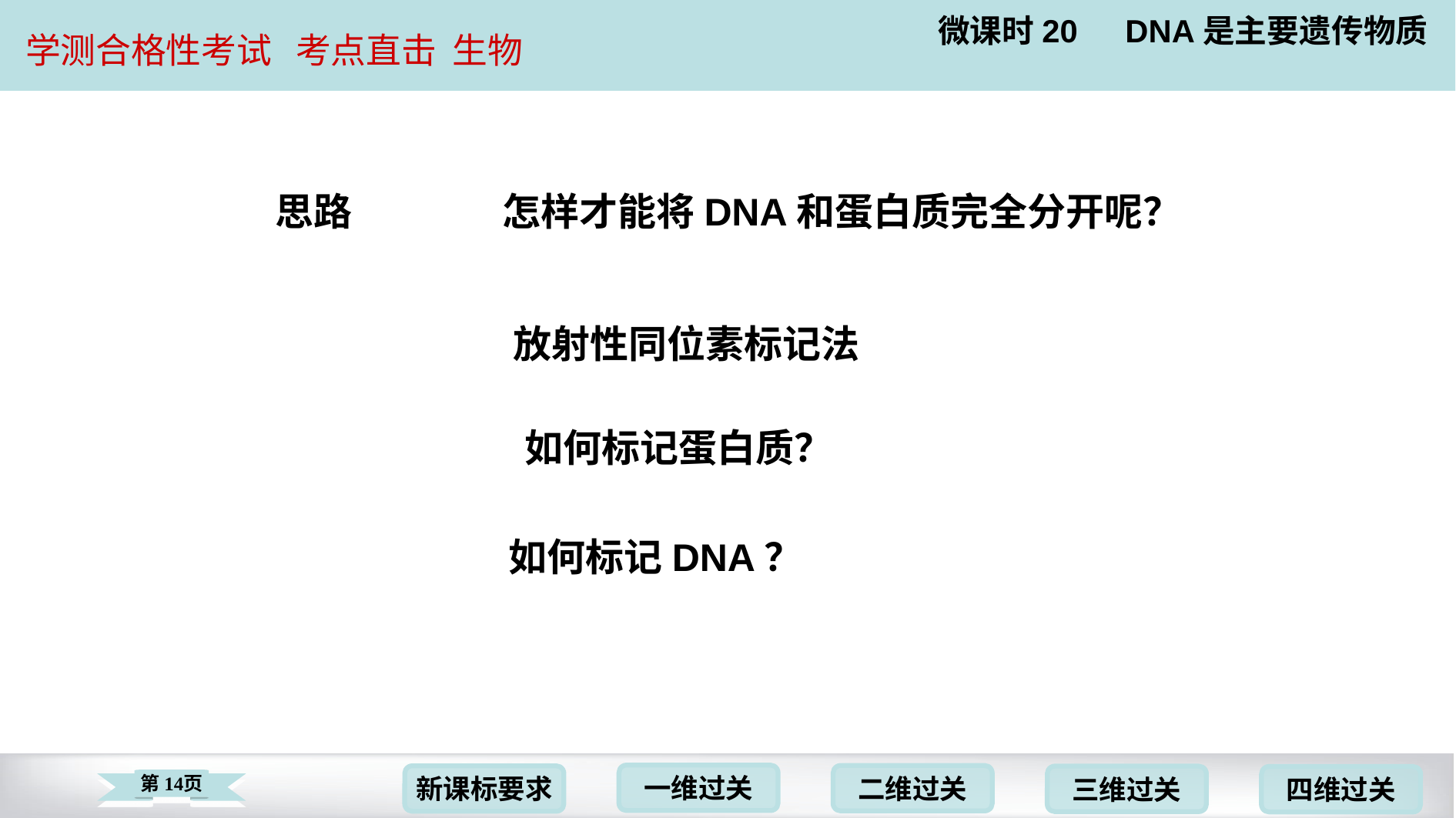

思路
怎样才能将DNA和蛋白质完全分开呢？
放射性同位素标记法
如何标记蛋白质？
如何标记DNA？